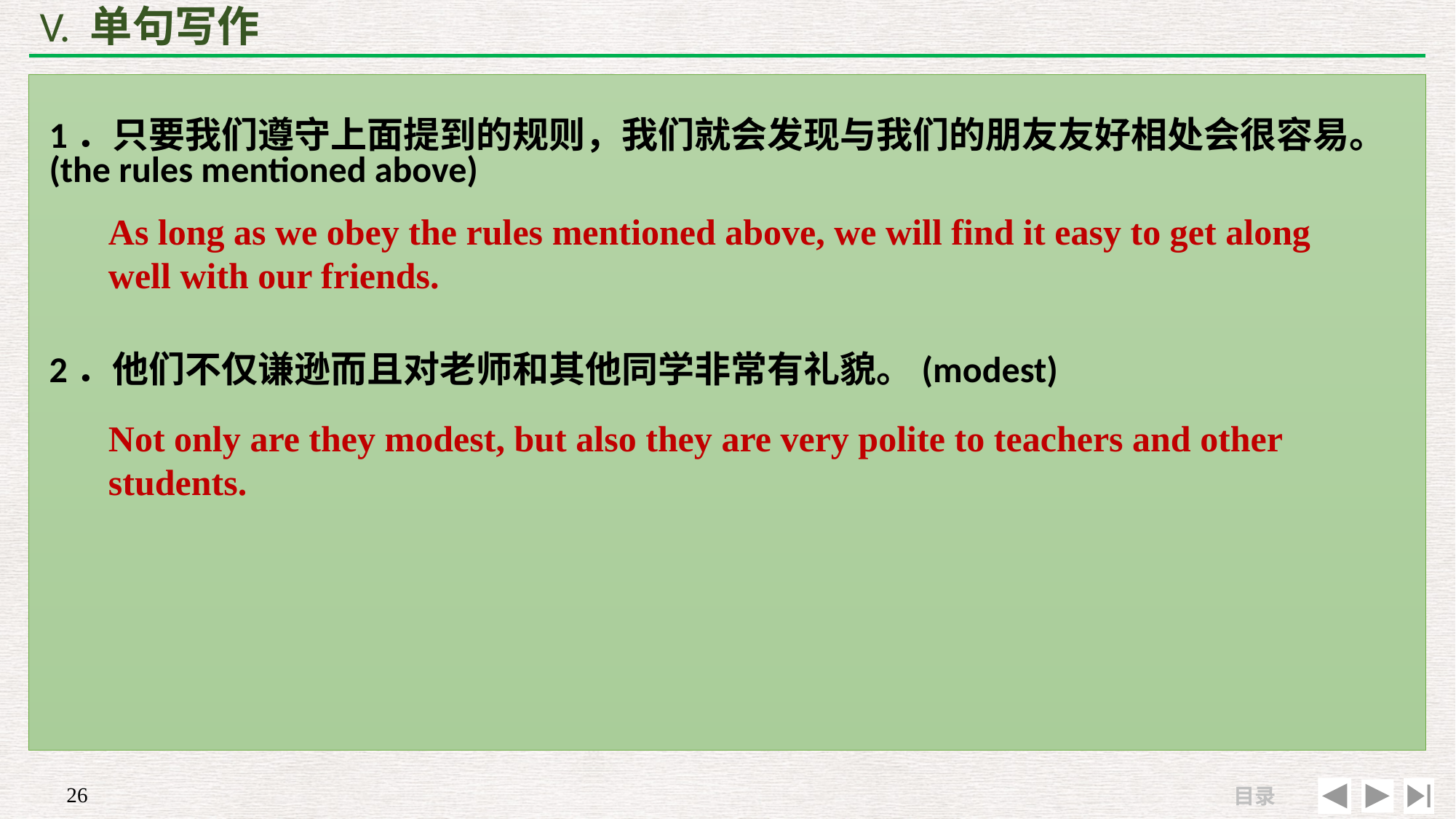

# V. 单句写作

1．只要我们遵守上面提到的规则，我们就会发现与我们的朋友友好相处会很容易。(the rules mentioned above)

2．他们不仅谦逊而且对老师和其他同学非常有礼貌。(modest)
As long as we obey the rules mentioned above, we will find it easy to get along well with our friends.
Not only are they modest, but also they are very polite to teachers and other students.